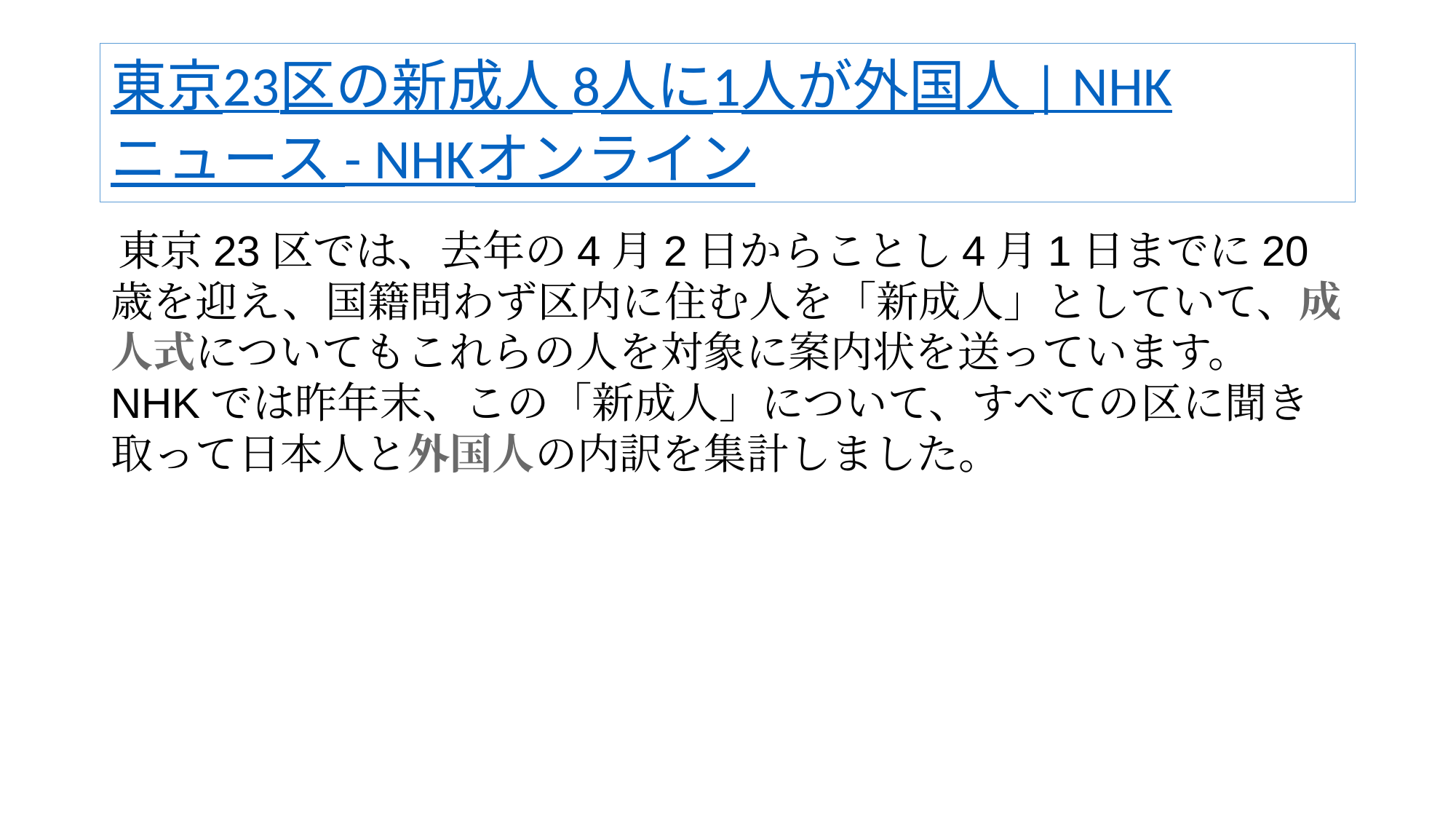

# 東京23区の新成人 8人に1人が外国人 | NHKニュース - NHKオンライン
 東京23区では、去年の4月2日からことし4月1日までに20歳を迎え、国籍問わず区内に住む人を「新成人」としていて、成人式についてもこれらの人を対象に案内状を送っています。 NHKでは昨年末、この「新成人」について、すべての区に聞き取って日本人と外国人の内訳を集計しました。